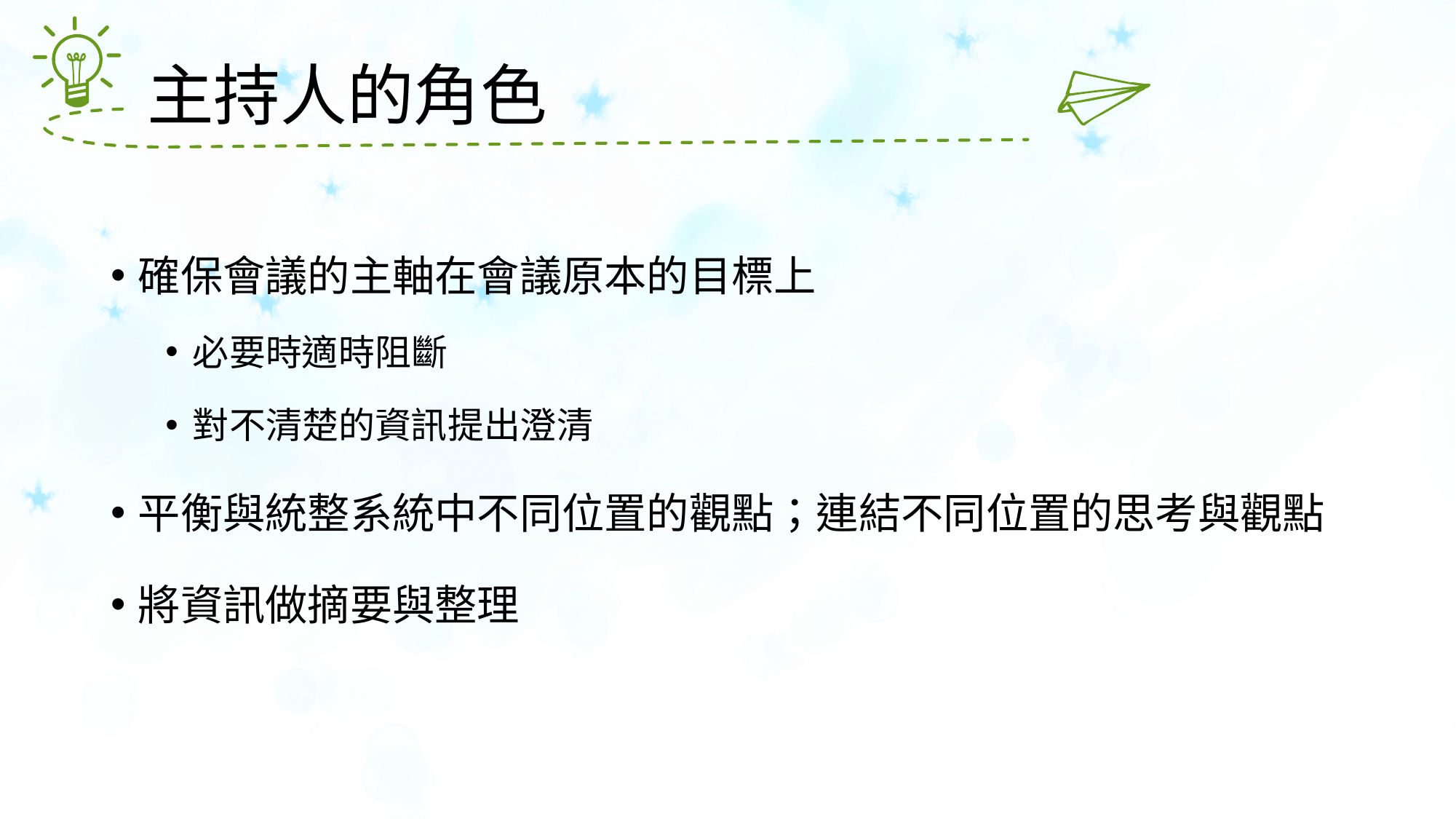

# 主持人的角色
確保會議的主軸在會議原本的目標上
必要時適時阻斷
對不清楚的資訊提出澄清
平衡與統整系統中不同位置的觀點；連結不同位置的思考與觀點
將資訊做摘要與整理